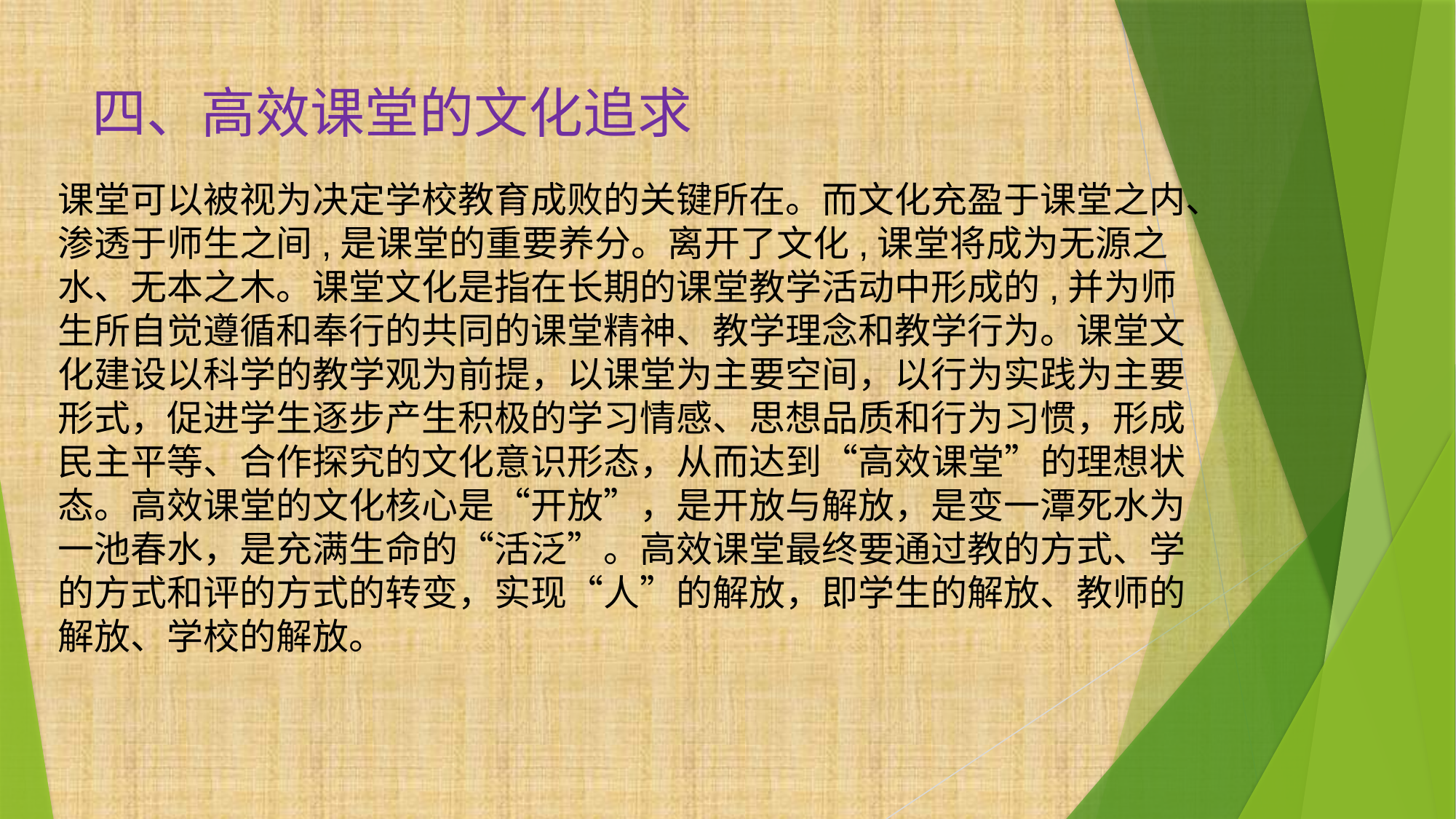

# 四、高效课堂的文化追求
课堂可以被视为决定学校教育成败的关键所在。而文化充盈于课堂之内、渗透于师生之间,是课堂的重要养分。离开了文化,课堂将成为无源之水、无本之木。课堂文化是指在长期的课堂教学活动中形成的,并为师生所自觉遵循和奉行的共同的课堂精神、教学理念和教学行为。课堂文化建设以科学的教学观为前提，以课堂为主要空间，以行为实践为主要形式，促进学生逐步产生积极的学习情感、思想品质和行为习惯，形成民主平等、合作探究的文化意识形态，从而达到“高效课堂”的理想状态。高效课堂的文化核心是“开放”，是开放与解放，是变一潭死水为一池春水，是充满生命的“活泛”。高效课堂最终要通过教的方式、学的方式和评的方式的转变，实现“人”的解放，即学生的解放、教师的解放、学校的解放。